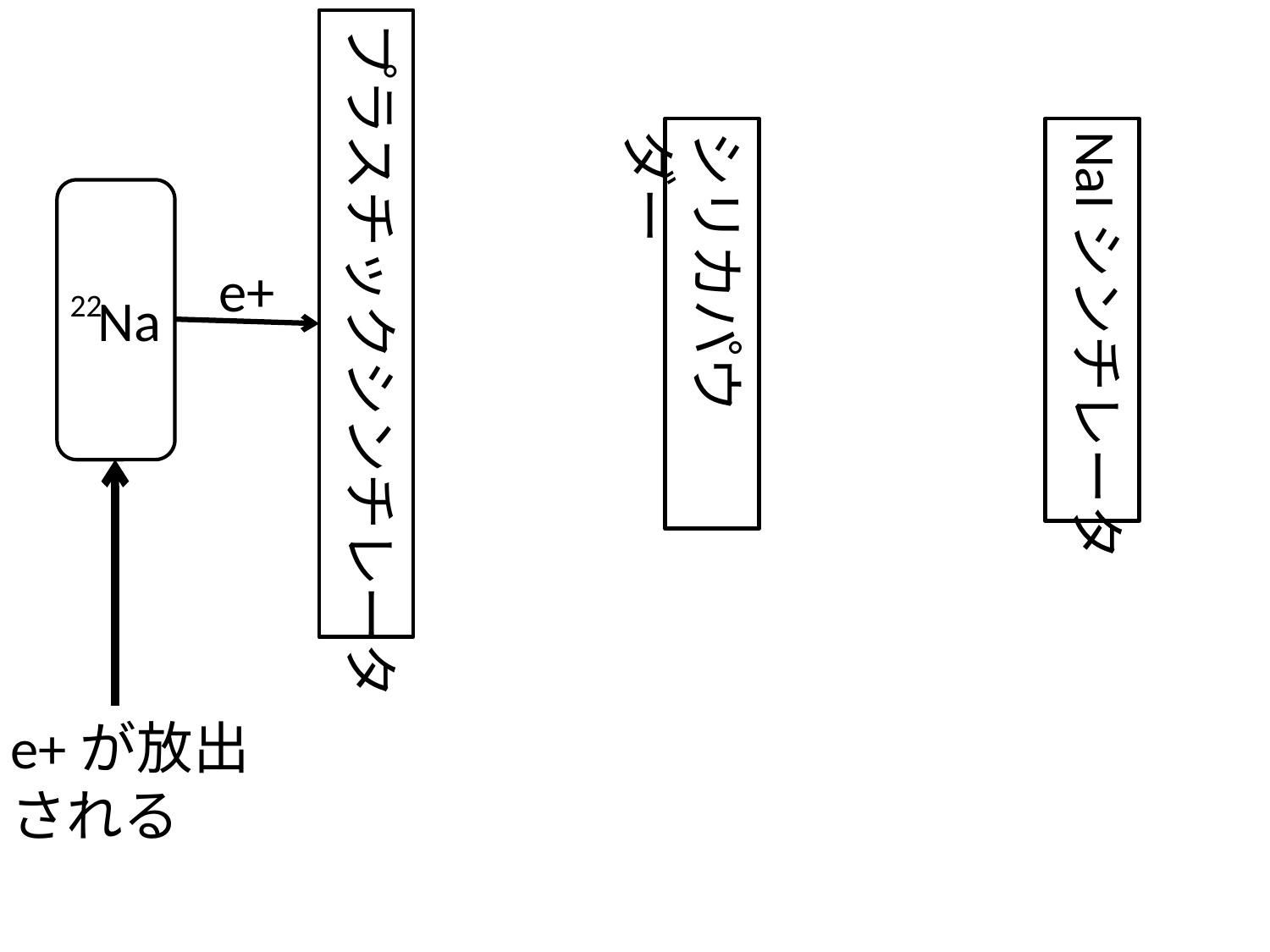

プラスチックシンチレータ
シリカパウダー
NaIシンチレータ

e+
22
Na
e+が放出
される